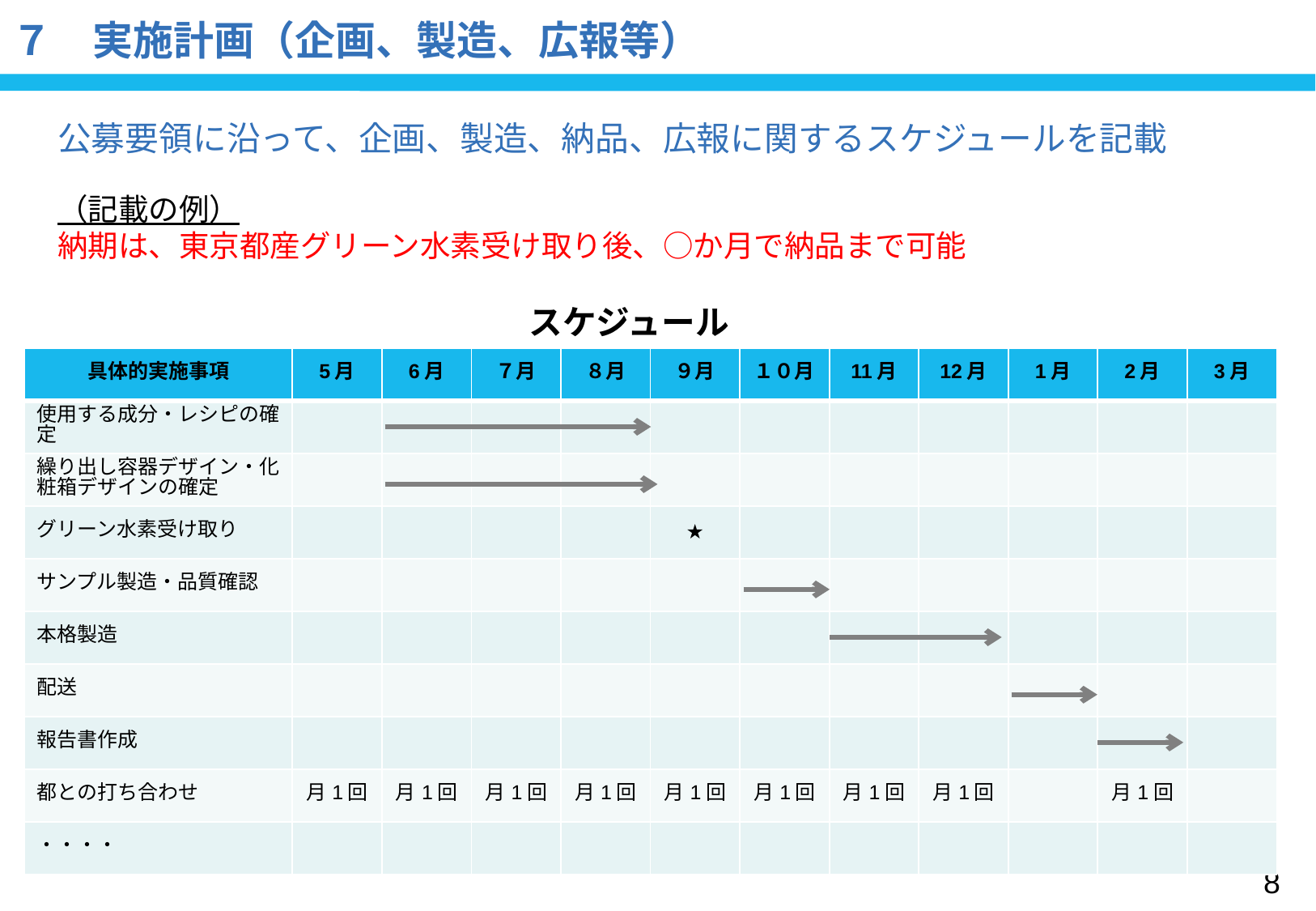

７　実施計画（企画、製造、広報等）
公募要領に沿って、企画、製造、納品、広報に関するスケジュールを記載
（記載の例）
納期は、東京都産グリーン水素受け取り後、○か月で納品まで可能
スケジュール
| 具体的実施事項 | 5月 | 6月 | ７月 | ８月 | ９月 | １０月 | 11月 | 12月 | 1月 | 2月 | 3月 |
| --- | --- | --- | --- | --- | --- | --- | --- | --- | --- | --- | --- |
| 使用する成分・レシピの確定 |  |  |  |  |  |  |  |  |  |  |  |
| 繰り出し容器デザイン・化粧箱デザインの確定 |  |  |  |  |  |  |  |  |  |  |  |
| グリーン水素受け取り |  |  |  |  | ★ |  |  |  |  |  |  |
| サンプル製造・品質確認 |  |  |  |  |  |  |  |  |  |  |  |
| 本格製造 |  |  |  |  |  |  |  |  |  |  |  |
| 配送 |  |  |  |  |  |  |  |  |  |  |  |
| 報告書作成 |  |  |  |  |  |  |  |  |  |  |  |
| 都との打ち合わせ | 月1回 | 月1回 | 月1回 | 月1回 | 月1回 | 月1回 | 月1回 | 月1回 |  | 月1回 |  |
| ・・・・ |  |  |  |  |  |  |  |  |  |  |  |